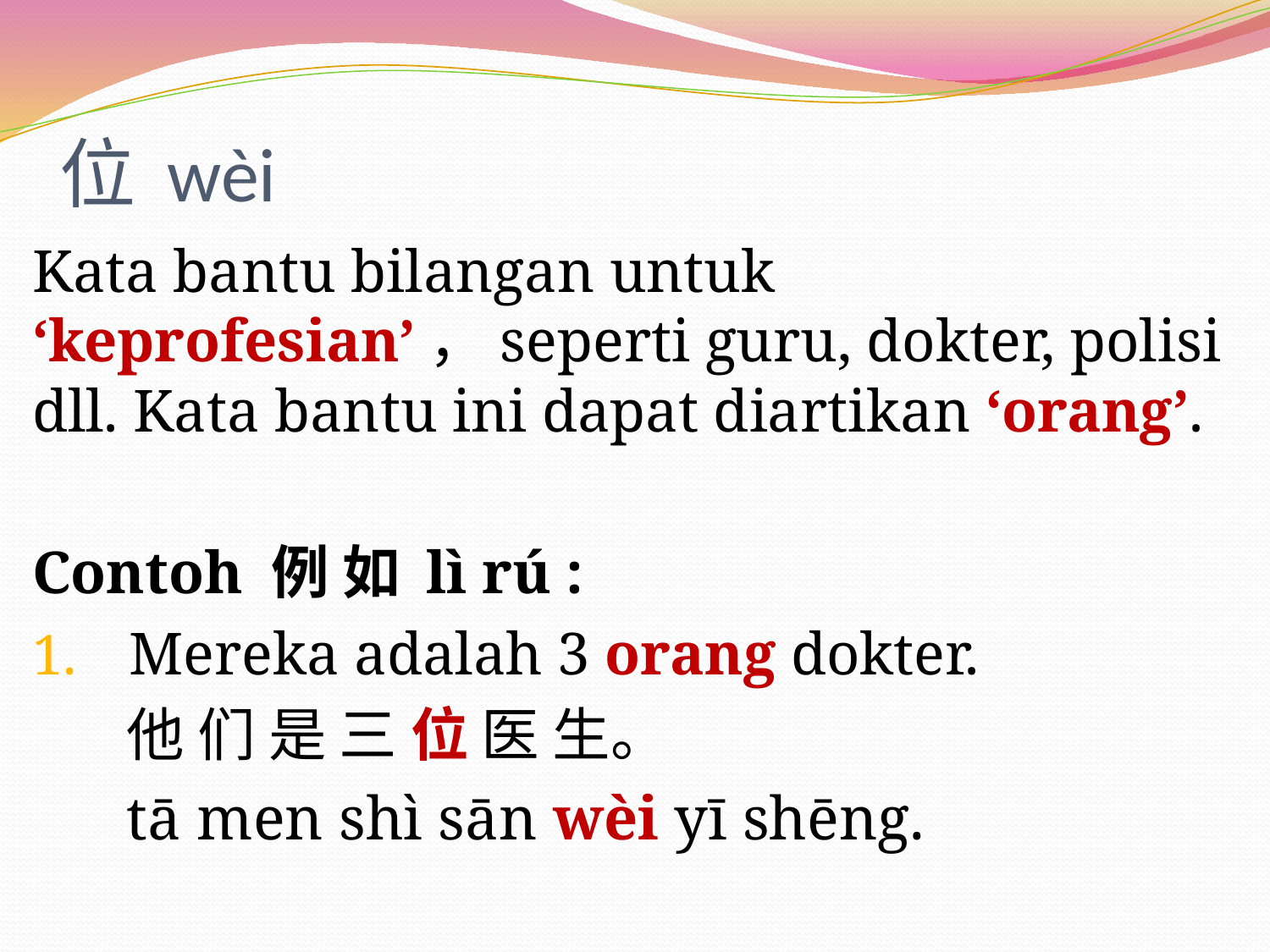

# 位 wèi
Kata bantu bilangan untuk ‘keprofesian’，seperti guru, dokter, polisi dll. Kata bantu ini dapat diartikan ‘orang’.

Contoh 例 如 lì rú :
Mereka adalah 3 orang dokter.
他 们 是 三 位 医 生。
tā men shì sān wèi yī shēng.